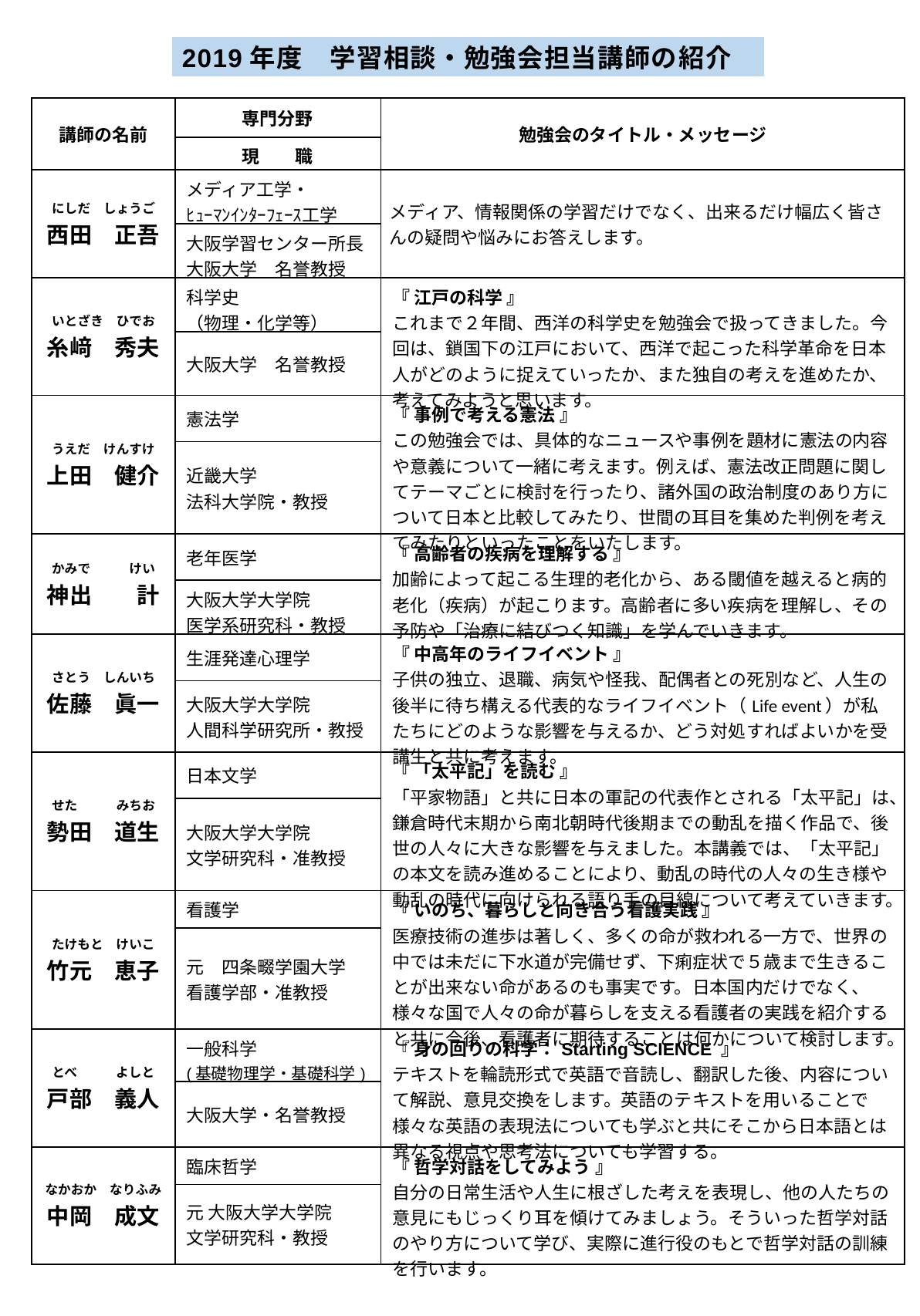

2019年度　学習相談・勉強会担当講師の紹介
| 講師の名前 | 専門分野 | 勉強会のタイトル・メッセージ |
| --- | --- | --- |
|  | 現　　職 |  |
| にしだ　しょうご西田　正吾 | メディア工学・ ﾋｭｰﾏﾝｲﾝﾀｰﾌｪｰｽ工学 | メディア、情報関係の学習だけでなく、出来るだけ幅広く皆さんの疑問や悩みにお答えします。 |
|  | 大阪学習センター所長 大阪大学　名誉教授 |  |
| いとざき　ひでお糸﨑　秀夫 | 科学史 （物理・化学等） | 『 江戸の科学 』 これまで２年間、西洋の科学史を勉強会で扱ってきました。今回は、鎖国下の江戸において、西洋で起こった科学革命を日本人がどのように捉えていったか、また独自の考えを進めたか、考えてみようと思います。 |
|  | 大阪大学　名誉教授 |  |
| うえだ　けんすけ上田　健介 | 憲法学 | 『 事例で考える憲法 』 この勉強会では、具体的なニュースや事例を題材に憲法の内容や意義について一緒に考えます。例えば、憲法改正問題に関してテーマごとに検討を行ったり、諸外国の政治制度のあり方について日本と比較してみたり、世間の耳目を集めた判例を考えてみたりといったことをいたします。 |
|  | 近畿大学 法科大学院・教授 |  |
| かみで　　　けい 神出　　計 | 老年医学 | 『 高齢者の疾病を理解する 』 加齢によって起こる生理的老化から、ある閾値を越えると病的老化（疾病）が起こります。高齢者に多い疾病を理解し、その予防や「治療に結びつく知識」を学んでいきます。 |
|  | 大阪大学大学院 医学系研究科・教授 |  |
| さとう　しんいち佐藤　眞一 | 生涯発達心理学 | 『 中高年のライフイベント 』 子供の独立、退職、病気や怪我、配偶者との死別など、人生の後半に待ち構える代表的なライフイベント（Life event）が私たちにどのような影響を与えるか、どう対処すればよいかを受講生と共に考えます。 |
|  | 大阪大学大学院 人間科学研究所・教授 |  |
| せた　　　みちお 勢田　道生 | 日本文学 | 『 「太平記」を読む 』 「平家物語」と共に日本の軍記の代表作とされる「太平記」は、鎌倉時代末期から南北朝時代後期までの動乱を描く作品で、後世の人々に大きな影響を与えました。本講義では、「太平記」の本文を読み進めることにより、動乱の時代の人々の生き様や動乱の時代に向けられる語り手の目線について考えていきます。 |
|  | 大阪大学大学院 文学研究科・准教授 |  |
| たけもと　けいこ竹元　恵子 | 看護学 | 『 いのち、暮らしと向き合う看護実践 』 医療技術の進歩は著しく、多くの命が救われる一方で、世界の中では未だに下水道が完備せず、下痢症状で５歳まで生きることが出来ない命があるのも事実です。日本国内だけでなく、様々な国で人々の命が暮らしを支える看護者の実践を紹介すると共に今後、看護者に期待することは何かについて検討します。 |
|  | 元　四条畷学園大学 看護学部・准教授 |  |
| とべ　　　よしと戸部　義人 | 一般科学 (基礎物理学・基礎科学) | 『 身の回りの科学：Starting SCIENCE 』 テキストを輪読形式で英語で音読し、翻訳した後、内容について解説、意見交換をします。英語のテキストを用いることで様々な英語の表現法についても学ぶと共にそこから日本語とは異なる視点や思考法についても学習する。 |
|  | 大阪大学・名誉教授 |  |
| なかおか　なりふみ中岡　成文 | 臨床哲学 | 『 哲学対話をしてみよう 』 自分の日常生活や人生に根ざした考えを表現し、他の人たちの意見にもじっくり耳を傾けてみましょう。そういった哲学対話のやり方について学び、実際に進行役のもとで哲学対話の訓練を行います。 |
|  | 元 大阪大学大学院 文学研究科・教授 |  |